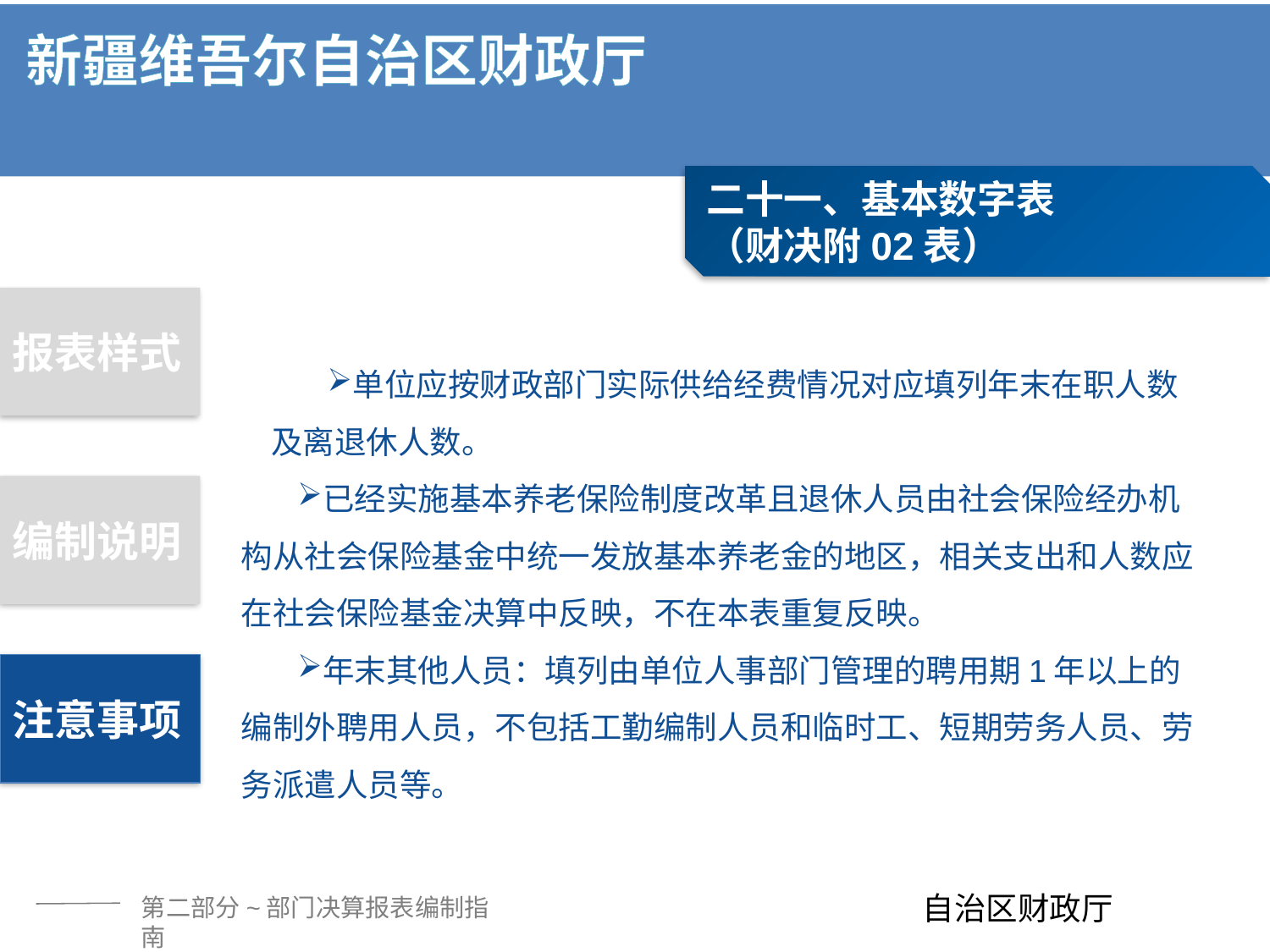

二十一、基本数字表
（财决附02表）
报表样式
编制说明
注意事项
单位应按财政部门实际供给经费情况对应填列年末在职人数及离退休人数。
已经实施基本养老保险制度改革且退休人员由社会保险经办机构从社会保险基金中统一发放基本养老金的地区，相关支出和人数应在社会保险基金决算中反映，不在本表重复反映。
年末其他人员：填列由单位人事部门管理的聘用期1年以上的编制外聘用人员，不包括工勤编制人员和临时工、短期劳务人员、劳务派遣人员等。
第二部分~部门决算报表编制指南
101